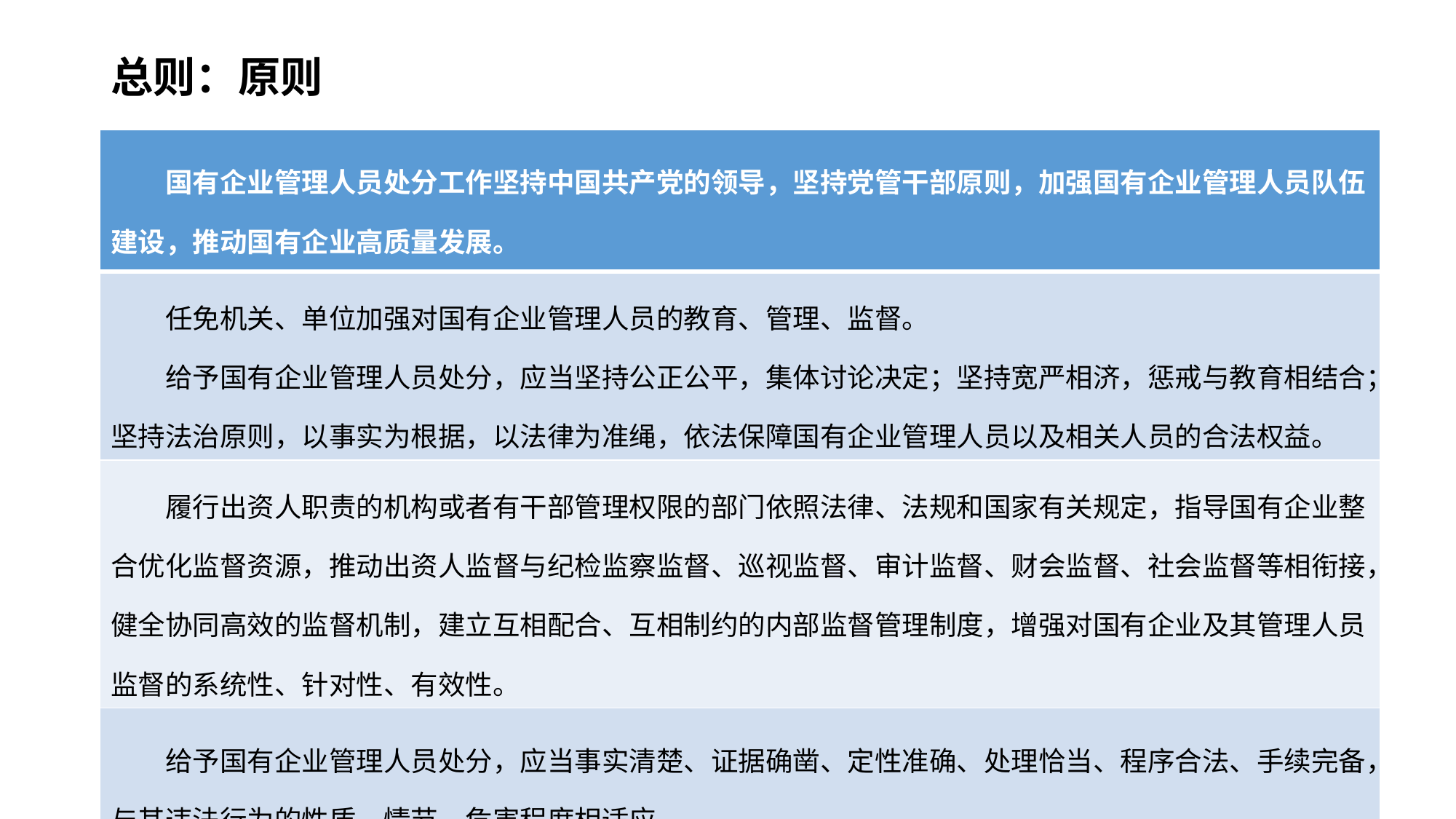

# 总则：原则
| 国有企业管理人员处分工作坚持中国共产党的领导，坚持党管干部原则，加强国有企业管理人员队伍建设，推动国有企业高质量发展。 |
| --- |
| 任免机关、单位加强对国有企业管理人员的教育、管理、监督。 给予国有企业管理人员处分，应当坚持公正公平，集体讨论决定；坚持宽严相济，惩戒与教育相结合；坚持法治原则，以事实为根据，以法律为准绳，依法保障国有企业管理人员以及相关人员的合法权益。 |
| 履行出资人职责的机构或者有干部管理权限的部门依照法律、法规和国家有关规定，指导国有企业整合优化监督资源，推动出资人监督与纪检监察监督、巡视监督、审计监督、财会监督、社会监督等相衔接，健全协同高效的监督机制，建立互相配合、互相制约的内部监督管理制度，增强对国有企业及其管理人员监督的系统性、针对性、有效性。 |
| 给予国有企业管理人员处分，应当事实清楚、证据确凿、定性准确、处理恰当、程序合法、手续完备，与其违法行为的性质、情节、危害程度相适应。 |